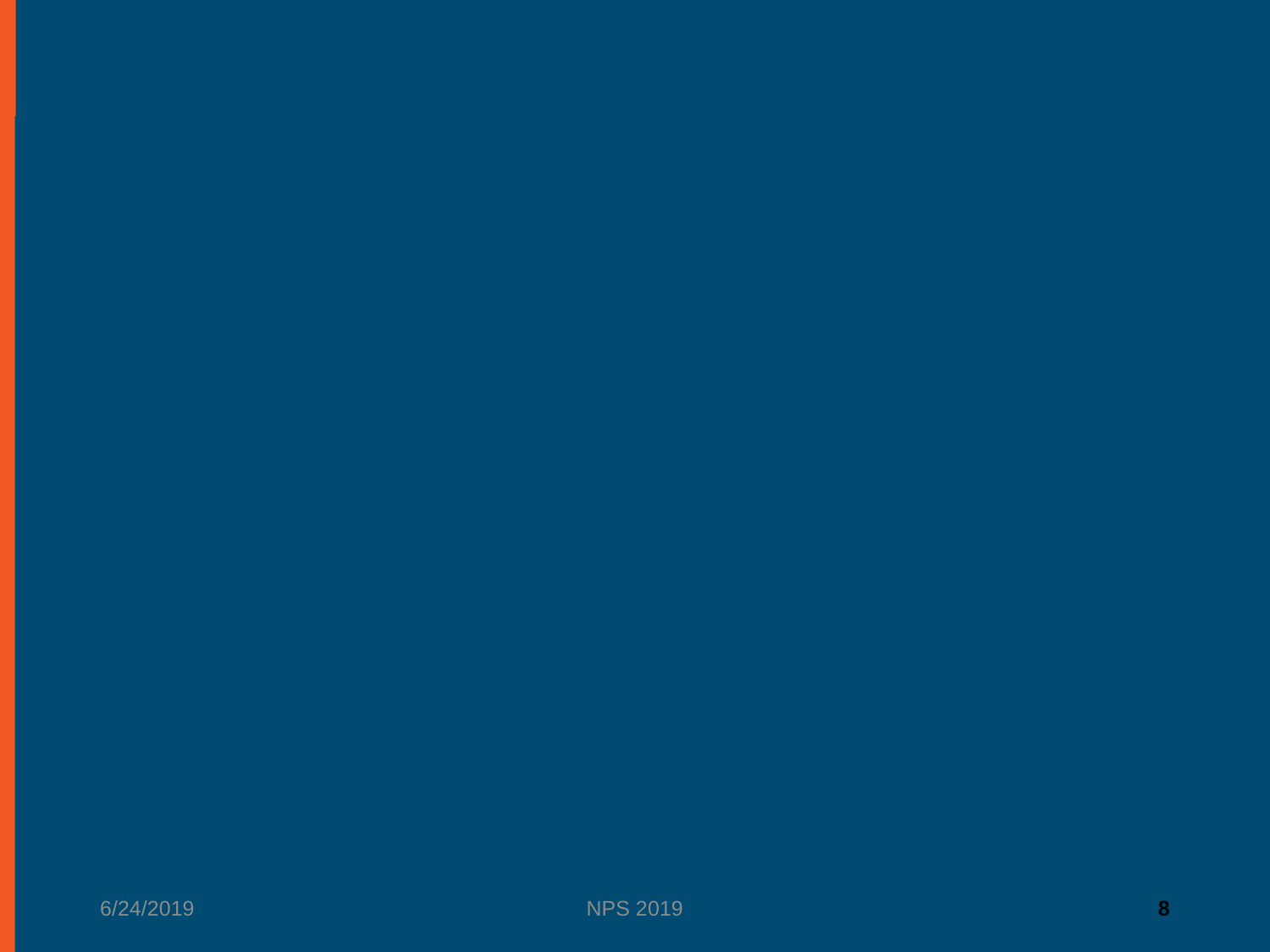

# 물리학회 내의 핵분과
6/24/2019
NPS 2019
8